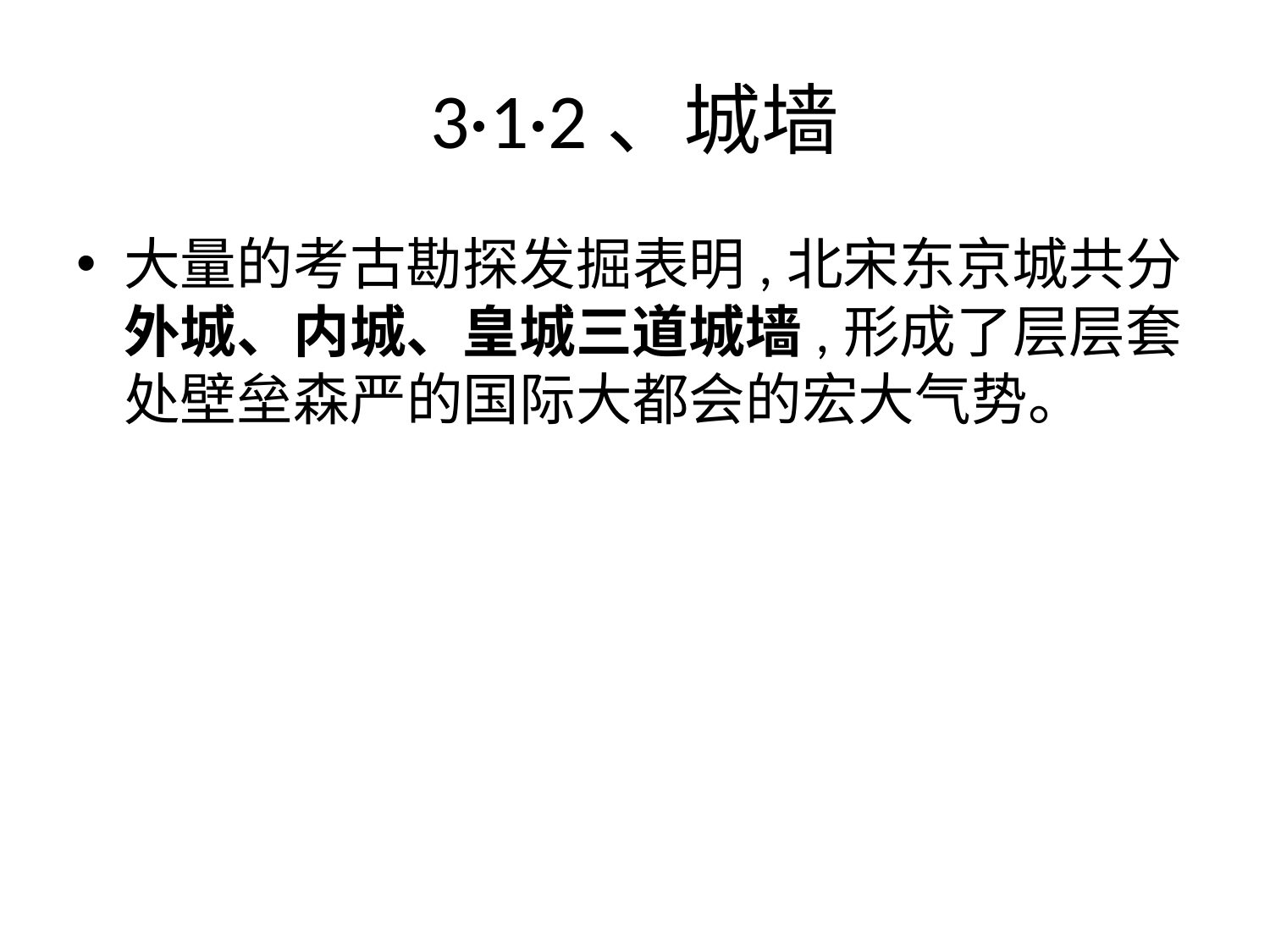

# 3·1·2、城墙
大量的考古勘探发掘表明,北宋东京城共分外城、内城、皇城三道城墙,形成了层层套处壁垒森严的国际大都会的宏大气势。